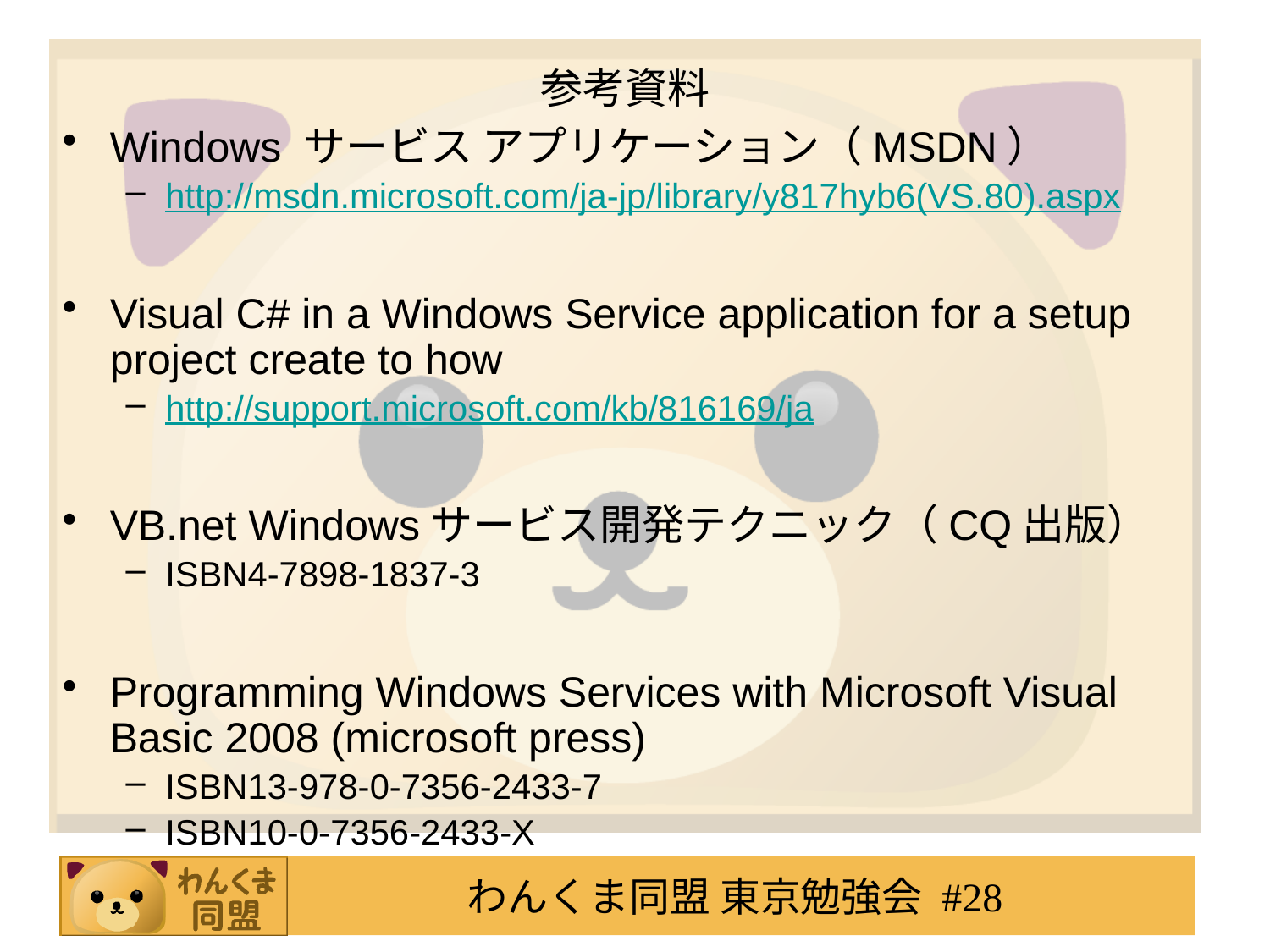

# 参考資料
Windows サービス アプリケーション（MSDN）
http://msdn.microsoft.com/ja-jp/library/y817hyb6(VS.80).aspx

Visual C# in a Windows Service application for a setup project create to how
http://support.microsoft.com/kb/816169/ja

VB.net Windowsサービス開発テクニック（CQ出版）
ISBN4-7898-1837-3

Programming Windows Services with Microsoft Visual Basic 2008 (microsoft press)
ISBN13-978-0-7356-2433-7
ISBN10-0-7356-2433-X